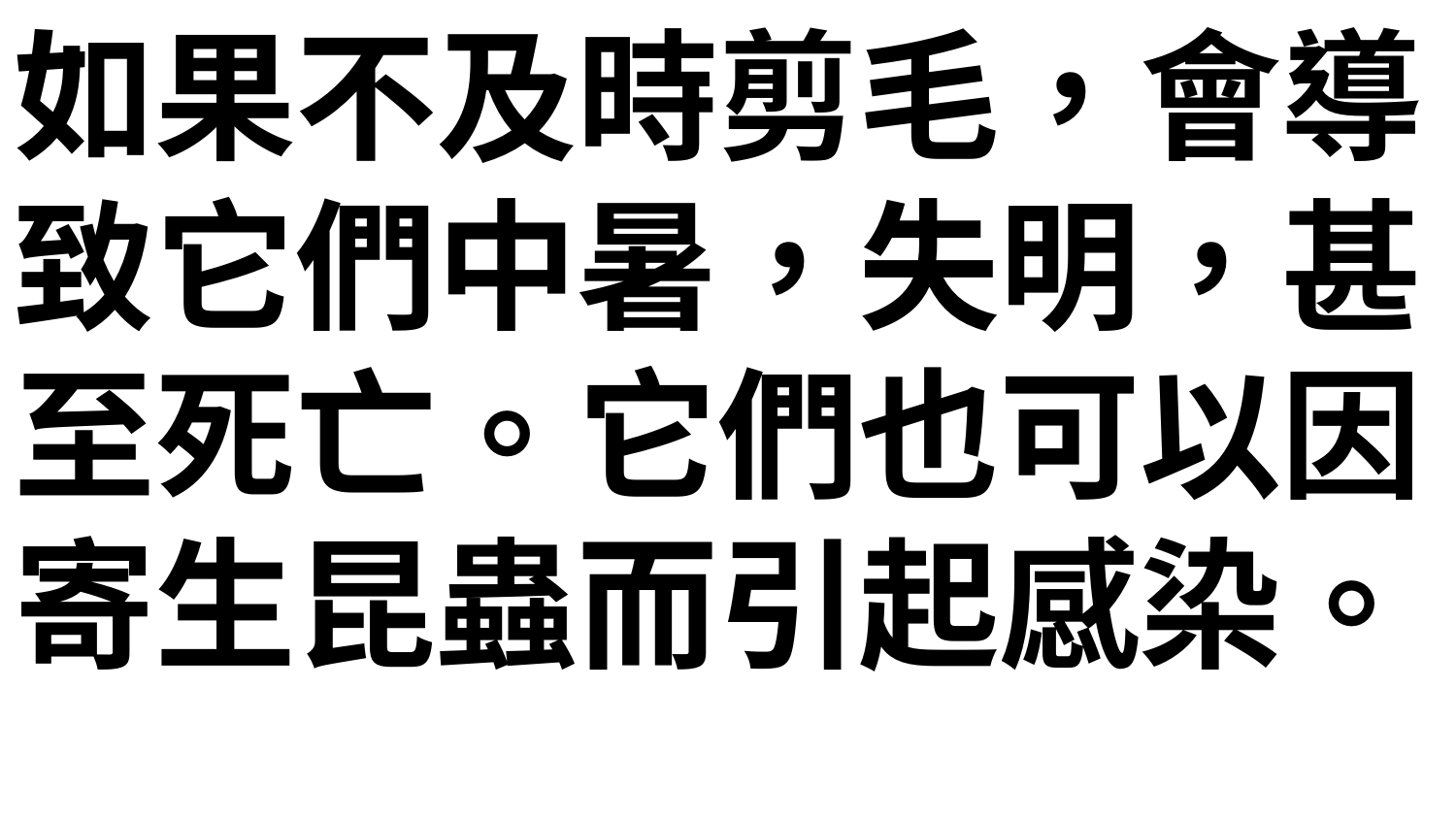

如果不及時剪毛，會導致它們中暑，失明，甚至死亡。它們也可以因寄生昆蟲而引起感染。